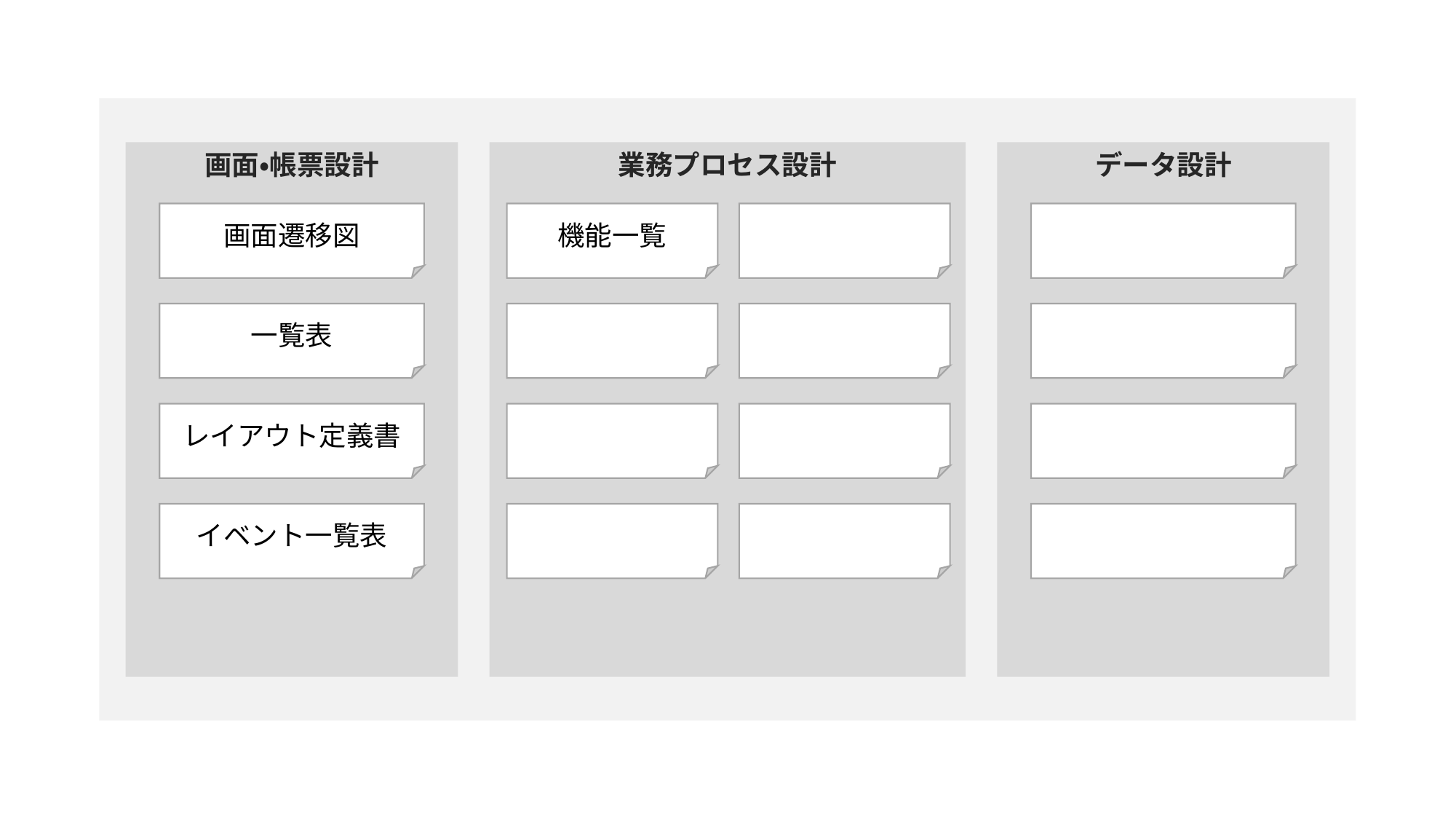

画面・帳票設計
業務プロセス設計
データ設計
画面遷移図
一覧表
レイアウト定義書
イベント一覧表
機能一覧